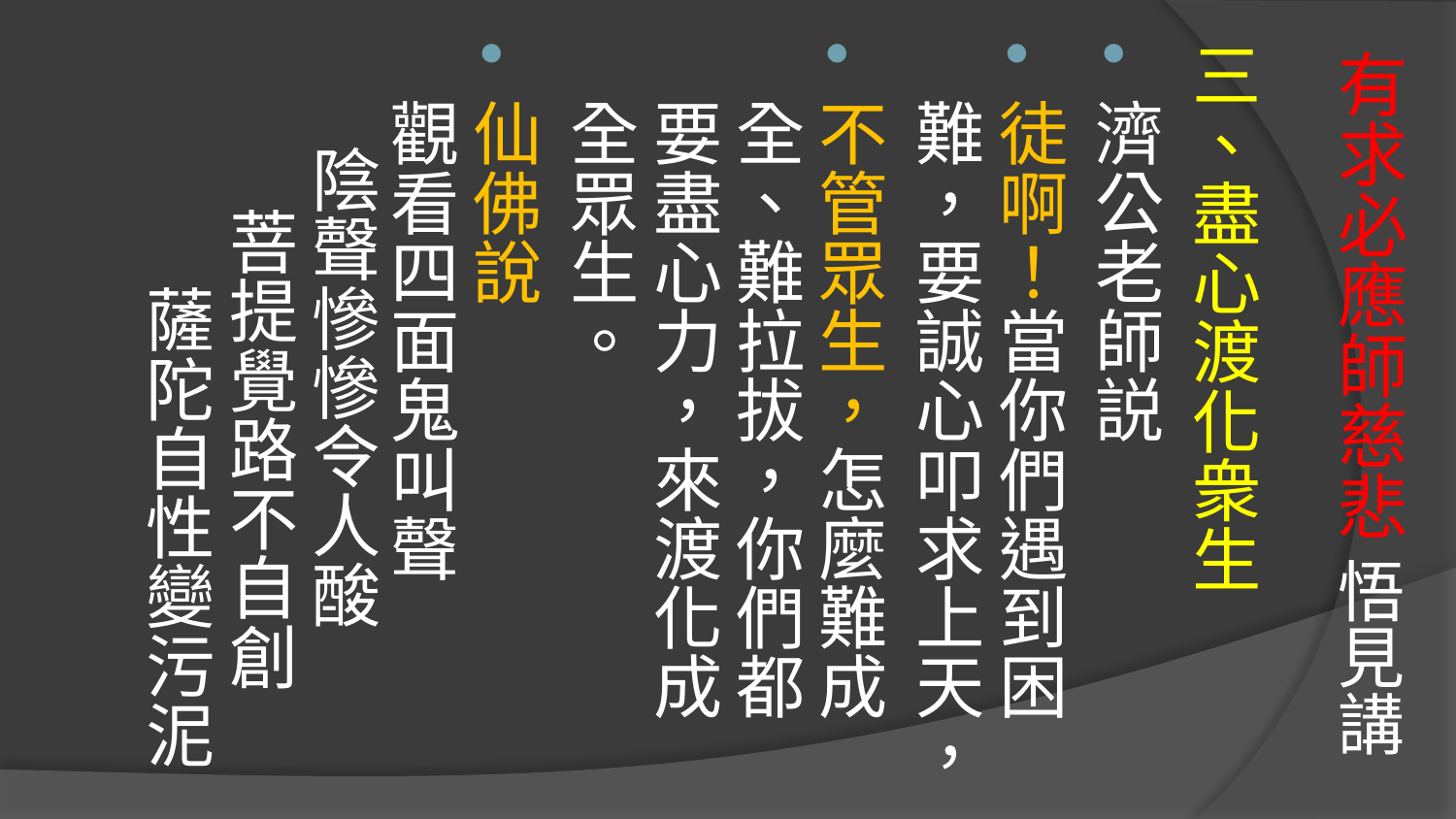

# 有求必應師慈悲 悟見講
三、盡心渡化衆生
濟公老師説
徒啊！當你們遇到困難，要誠心叩求上天，
不管眾生，怎麼難成全、難拉拔，你們都要盡心力，來渡化成全眾生。
仙佛說                            觀看四面鬼叫聲                 陰聲慘慘令人酸                  菩提覺路不自創                   薩陀自性變污泥